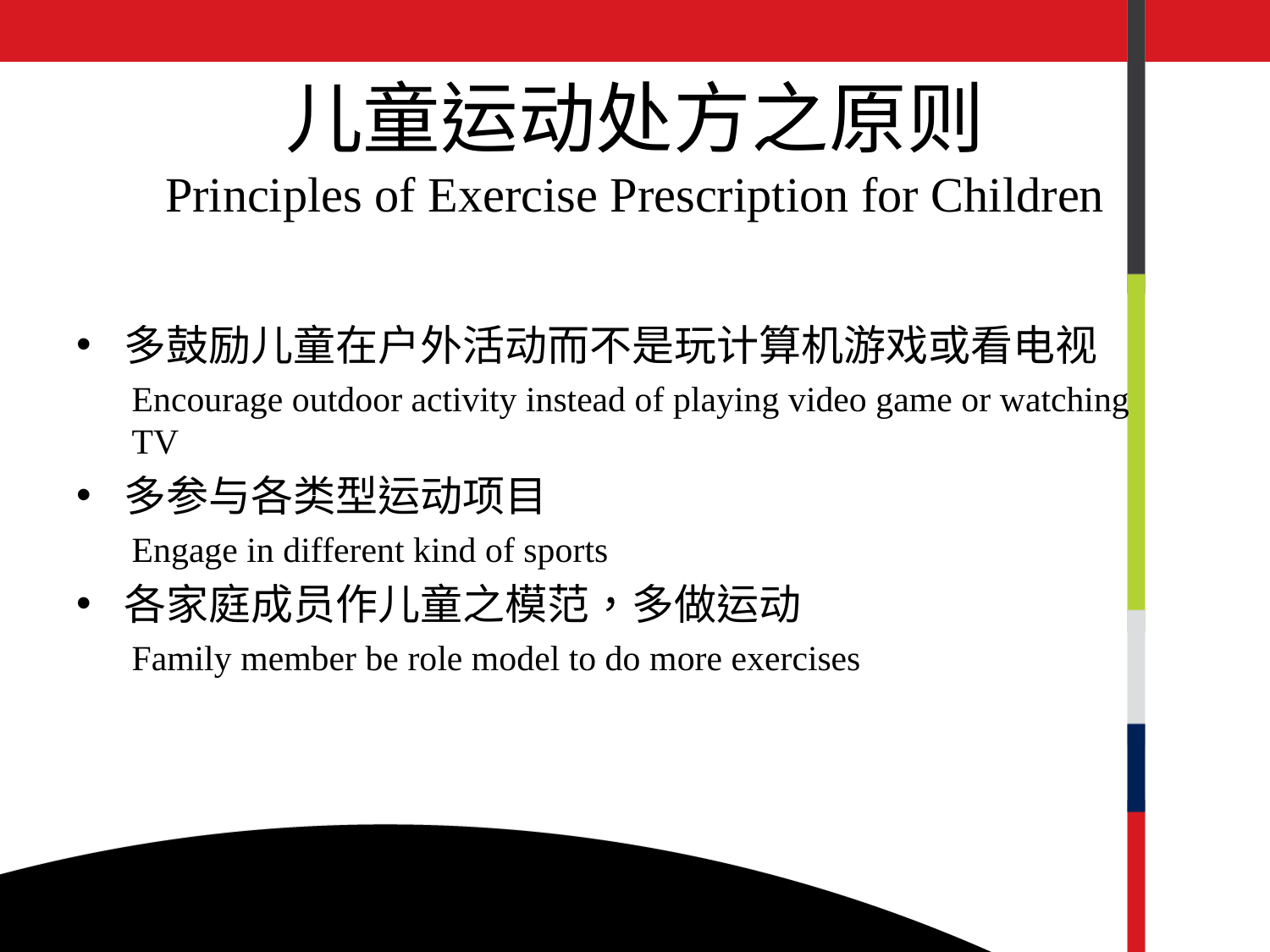

# 儿童运动处方之原则 Principles of Exercise Prescription for Children
多鼓励儿童在户外活动而不是玩计算机游戏或看电视
Encourage outdoor activity instead of playing video game or watching TV
多参与各类型运动项目
Engage in different kind of sports
各家庭成员作儿童之模范，多做运动
Family member be role model to do more exercises